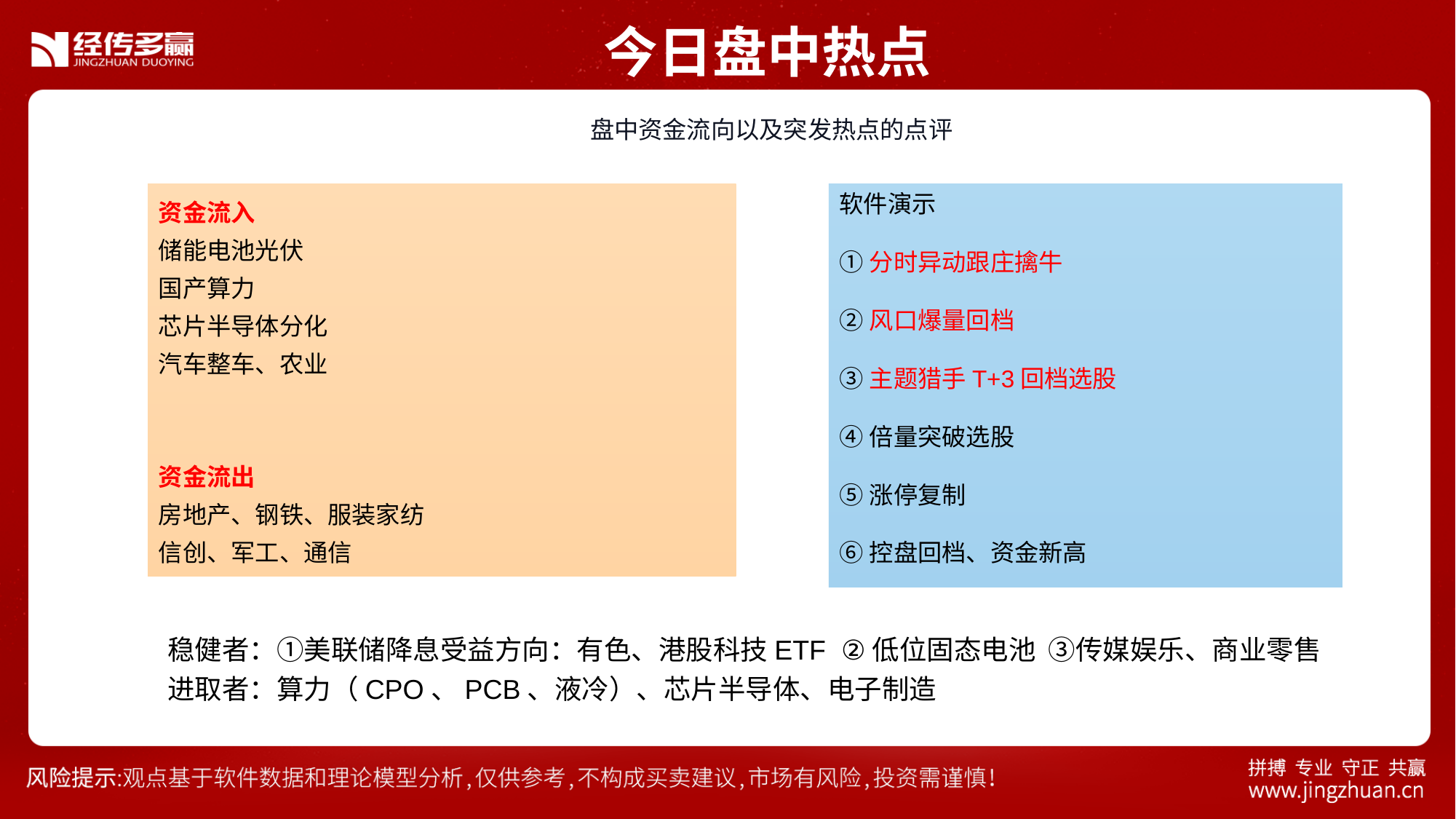

今日盘中热点
          盘中资金流向以及突发热点的点评

资金流入
储能电池光伏
国产算力
芯片半导体分化
汽车整车、农业

资金流出
房地产、钢铁、服装家纺
信创、军工、通信
软件演示

①分时异动跟庄擒牛

②风口爆量回档

③主题猎手T+3回档选股

④倍量突破选股

⑤涨停复制

⑥控盘回档、资金新高

稳健者：①美联储降息受益方向：有色、港股科技ETF  ②低位固态电池  ③传媒娱乐、商业零售
进取者：算力（CPO、PCB、液冷）、芯片半导体、电子制造